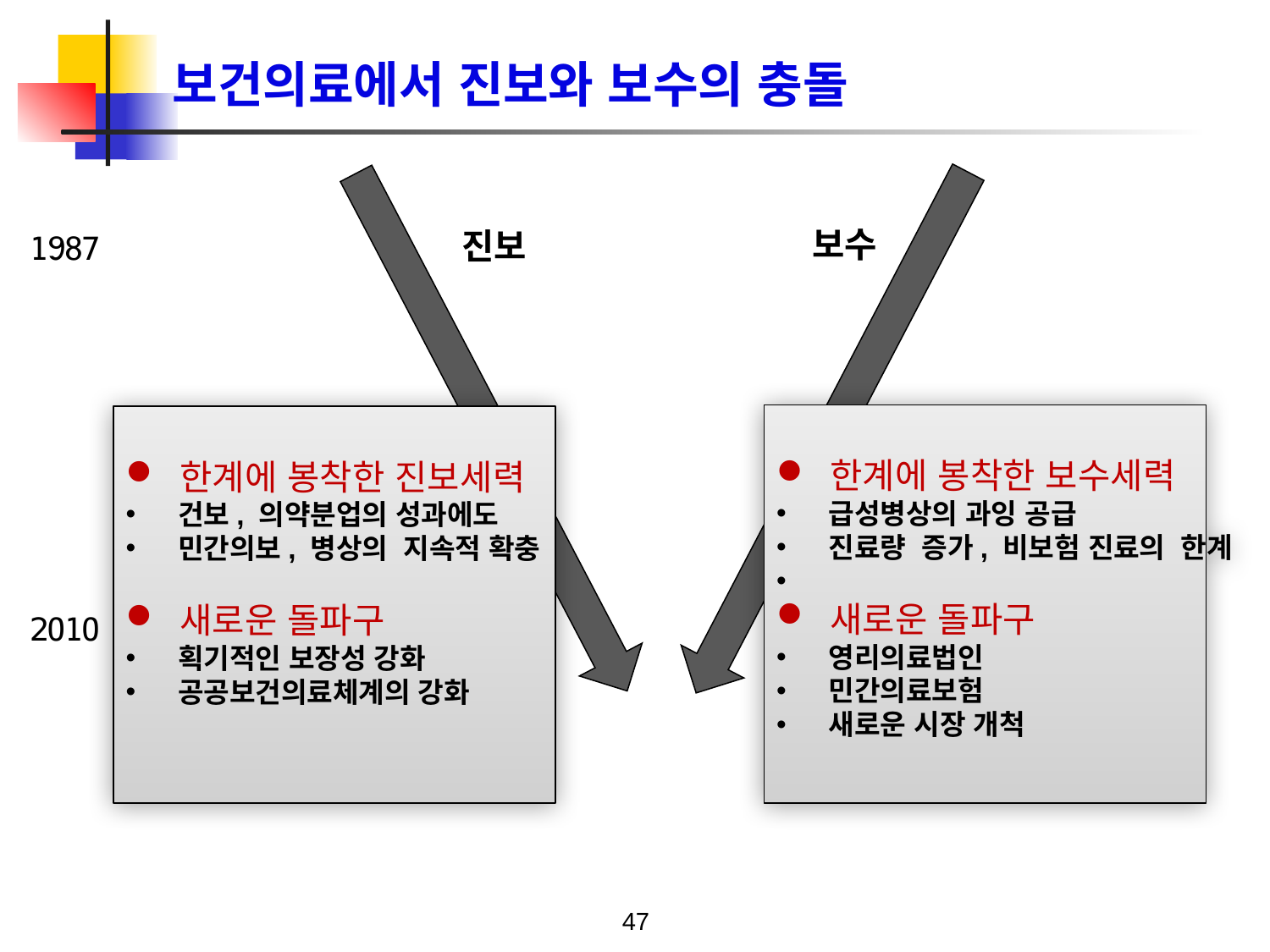

# 보건의료에서 진보와 보수의 충돌
보수
진보
1987

2010

 한계에 봉착한 보수세력
  급성병상의 과잉 공급
  진료량  증가, 비보험 진료의  한계

 새로운 돌파구
  영리의료법인
  민간의료보험
  새로운 시장 개척

 한계에 봉착한 진보세력
  건보, 의약분업의 성과에도
  민간의보, 병상의  지속적 확충

 새로운 돌파구
  획기적인 보장성 강화
  공공보건의료체계의 강화

47